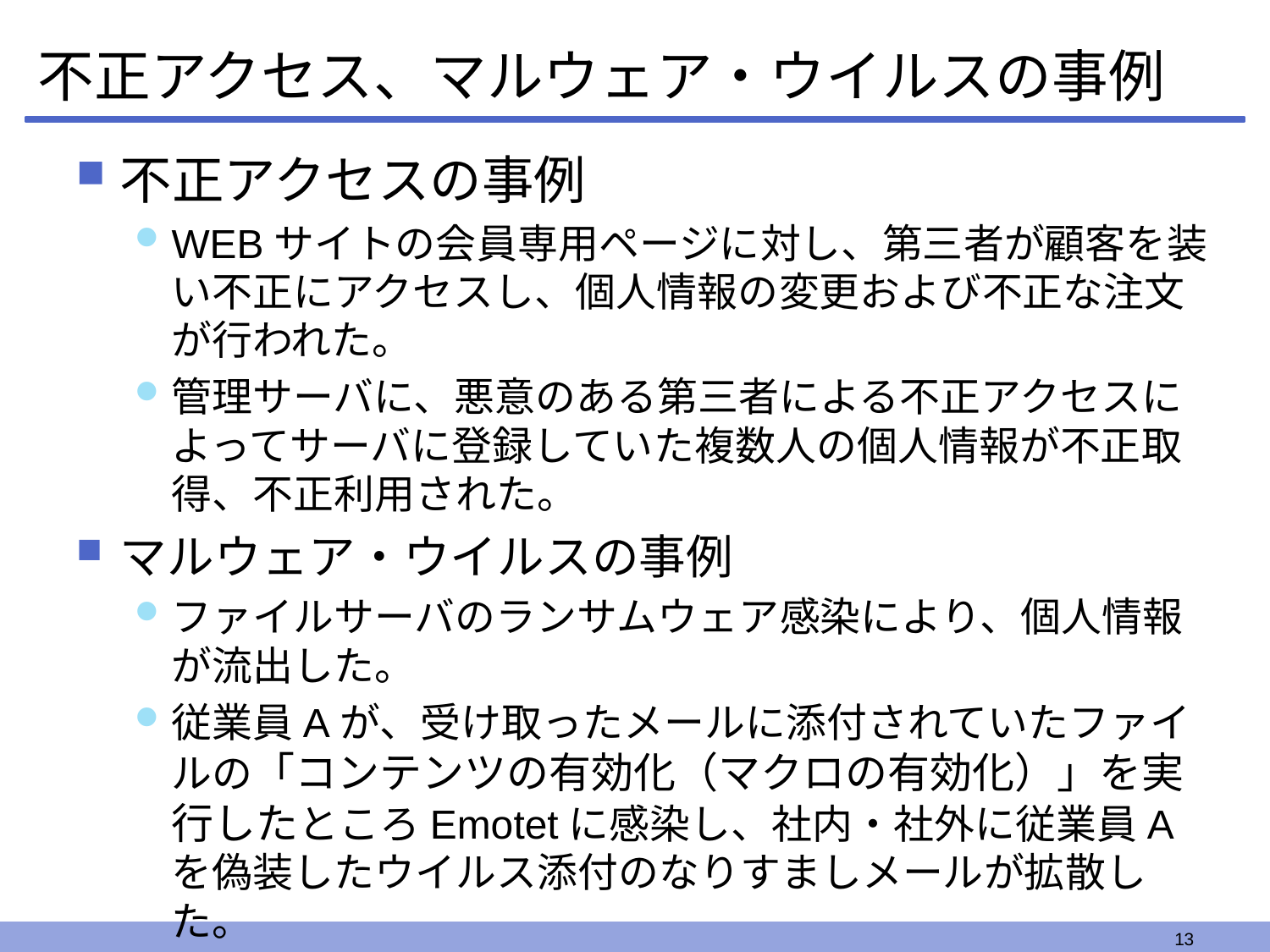

# 不正アクセス、マルウェア・ウイルスの事例
不正アクセスの事例
WEBサイトの会員専用ページに対し、第三者が顧客を装い不正にアクセスし、個人情報の変更および不正な注文が行われた。
管理サーバに、悪意のある第三者による不正アクセスによってサーバに登録していた複数人の個人情報が不正取得、不正利用された。
マルウェア・ウイルスの事例
ファイルサーバのランサムウェア感染により、個人情報が流出した。
従業員Aが、受け取ったメールに添付されていたファイルの「コンテンツの有効化（マクロの有効化）」を実行したところEmotetに感染し、社内・社外に従業員Aを偽装したウイルス添付のなりすましメールが拡散した。
13